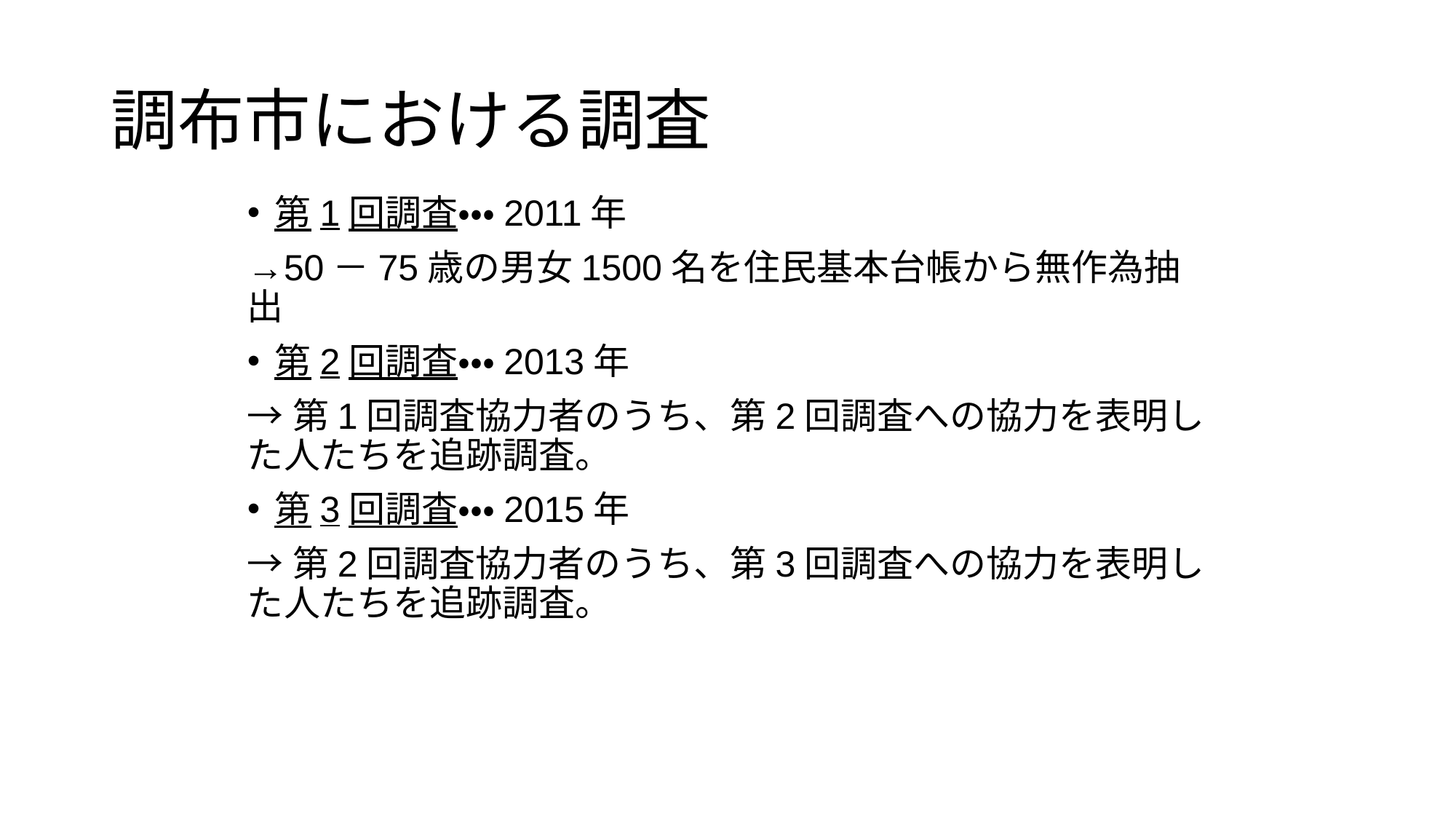

# 調布市における調査
第1回調査・・・2011年
→50－75歳の男女1500名を住民基本台帳から無作為抽出
第2回調査・・・2013年
→第1回調査協力者のうち、第2回調査への協力を表明した人たちを追跡調査。
第3回調査・・・2015年
→第2回調査協力者のうち、第3回調査への協力を表明した人たちを追跡調査。